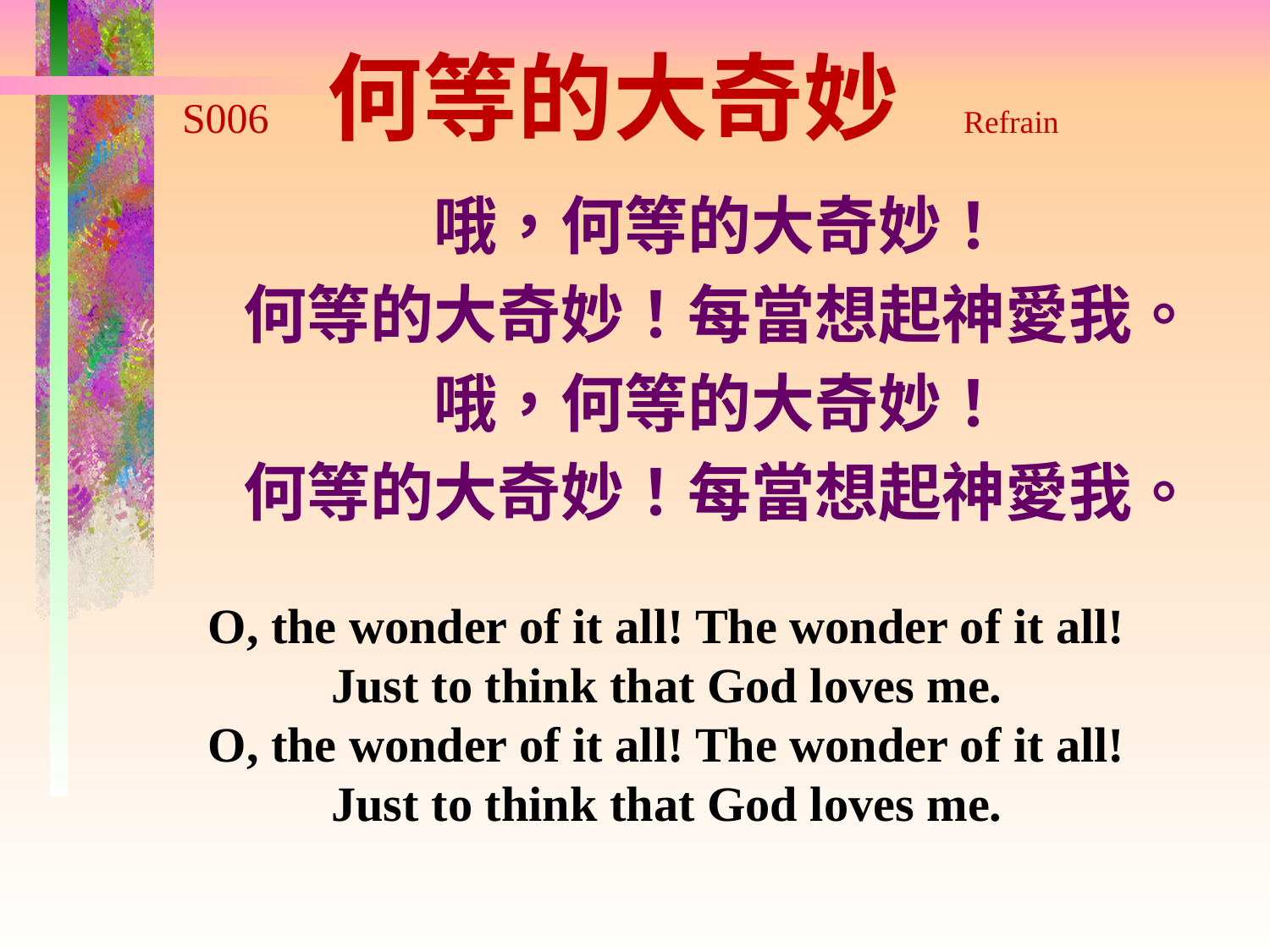

# S006      何等的大奇妙    Refrain
哦，何等的大奇妙！
何等的大奇妙！每當想起神愛我。
哦，何等的大奇妙！
何等的大奇妙！每當想起神愛我。
O, the wonder of it all! The wonder of it all!
Just to think that God loves me.
O, the wonder of it all! The wonder of it all!
Just to think that God loves me.